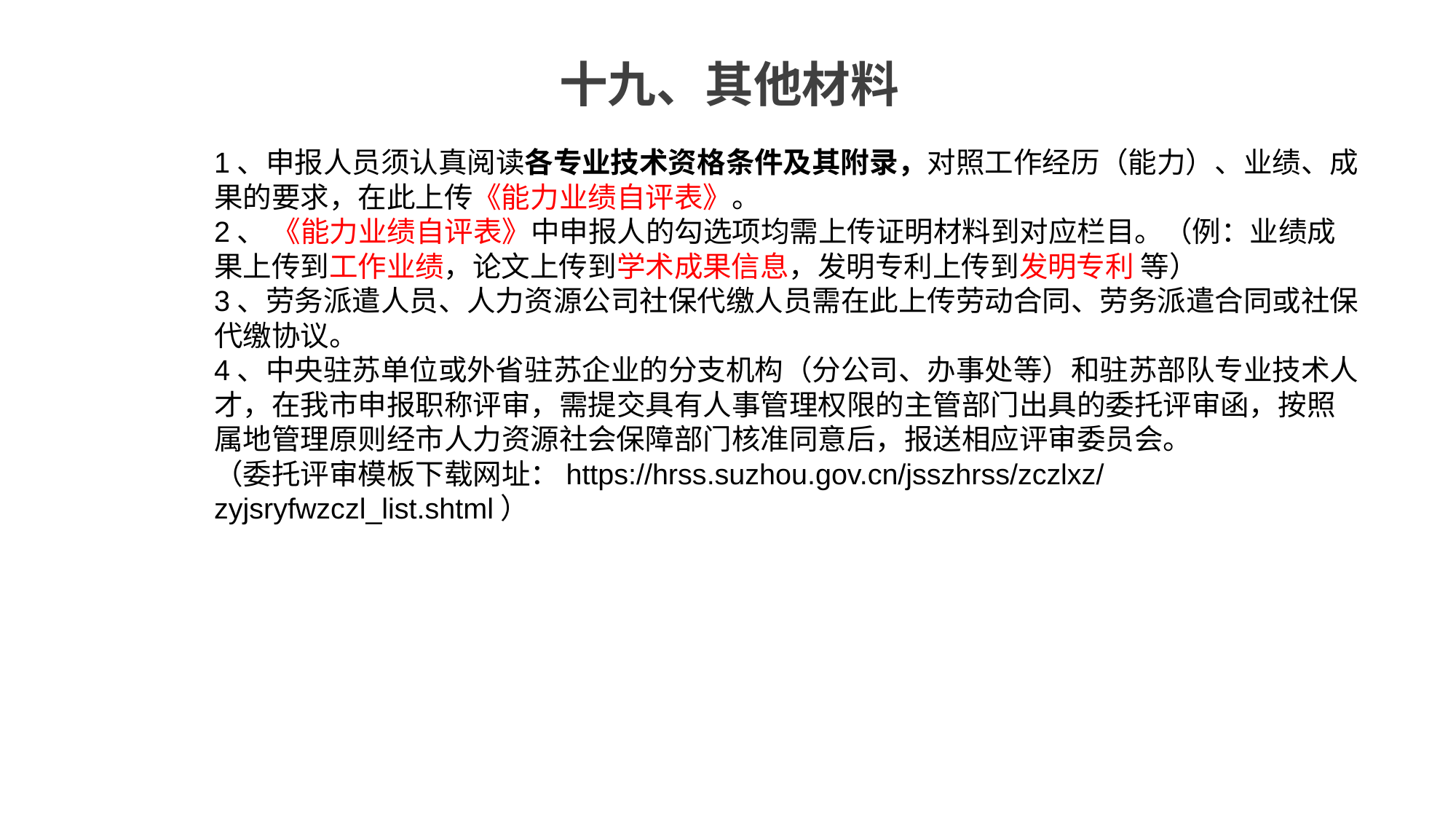

十九、其他材料
1、申报人员须认真阅读各专业技术资格条件及其附录，对照工作经历（能力）、业绩、成果的要求，在此上传《能力业绩自评表》。
2、 《能力业绩自评表》中申报人的勾选项均需上传证明材料到对应栏目。（例：业绩成果上传到工作业绩，论文上传到学术成果信息，发明专利上传到发明专利 等）
3、劳务派遣人员、人力资源公司社保代缴人员需在此上传劳动合同、劳务派遣合同或社保代缴协议。
4、中央驻苏单位或外省驻苏企业的分支机构（分公司、办事处等）和驻苏部队专业技术人才，在我市申报职称评审，需提交具有人事管理权限的主管部门出具的委托评审函，按照属地管理原则经市人力资源社会保障部门核准同意后，报送相应评审委员会。
（委托评审模板下载网址：https://hrss.suzhou.gov.cn/jsszhrss/zczlxz/zyjsryfwzczl_list.shtml）